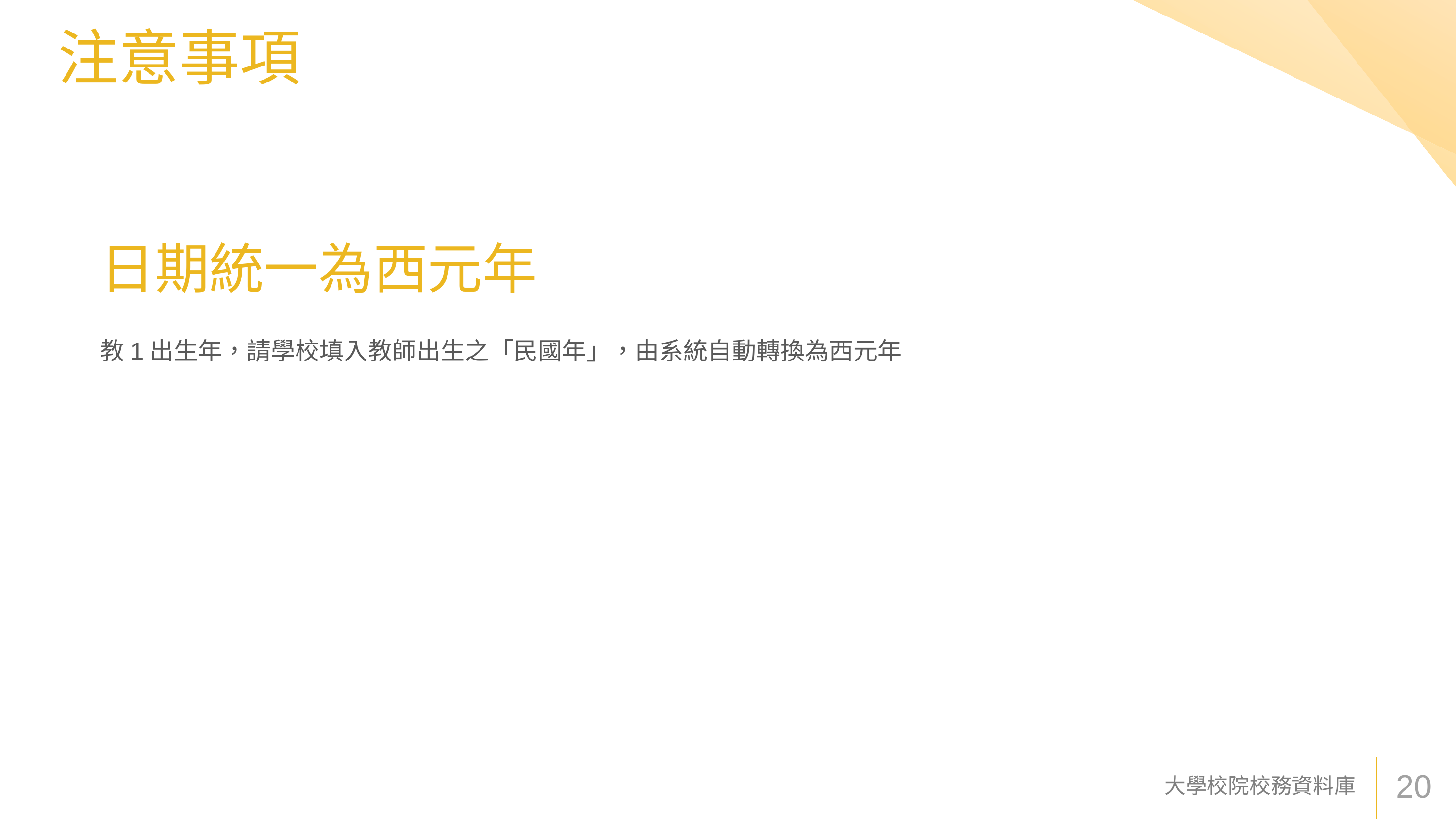

# 注意事項
日期統一為西元年
教1出生年，請學校填入教師出生之「民國年」，由系統自動轉換為西元年
大學校院校務資料庫
20